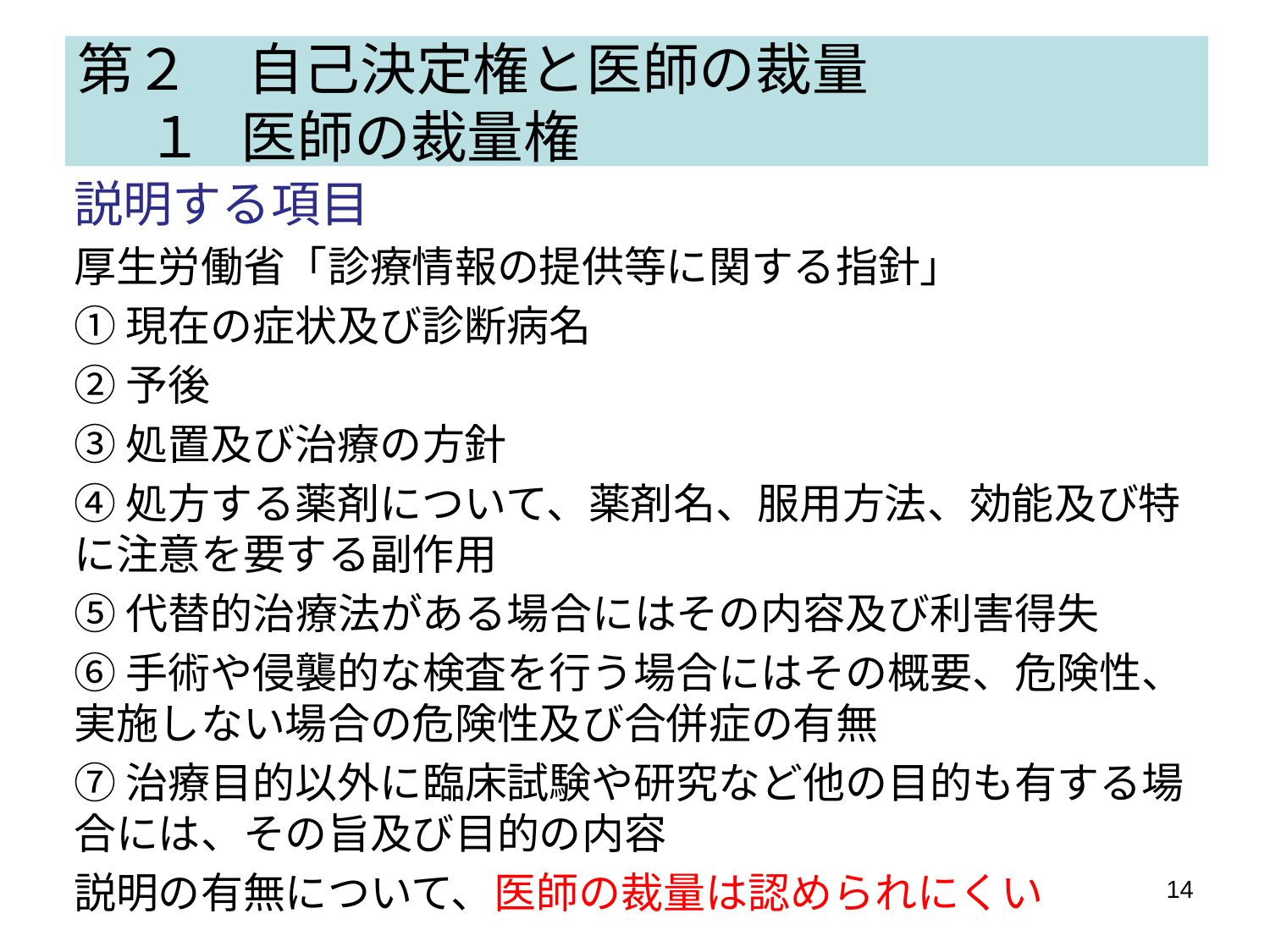

# 第２　自己決定権と医師の裁量 　 １   医師の裁量権
説明する項目
厚生労働省「診療情報の提供等に関する指針」
➀現在の症状及び診断病名
②予後
③処置及び治療の方針
④処方する薬剤について、薬剤名、服用方法、効能及び特に注意を要する副作用
⑤代替的治療法がある場合にはその内容及び利害得失
⑥手術や侵襲的な検査を行う場合にはその概要、危険性、実施しない場合の危険性及び合併症の有無
⑦治療目的以外に臨床試験や研究など他の目的も有する場合には、その旨及び目的の内容
説明の有無について、医師の裁量は認められにくい

14